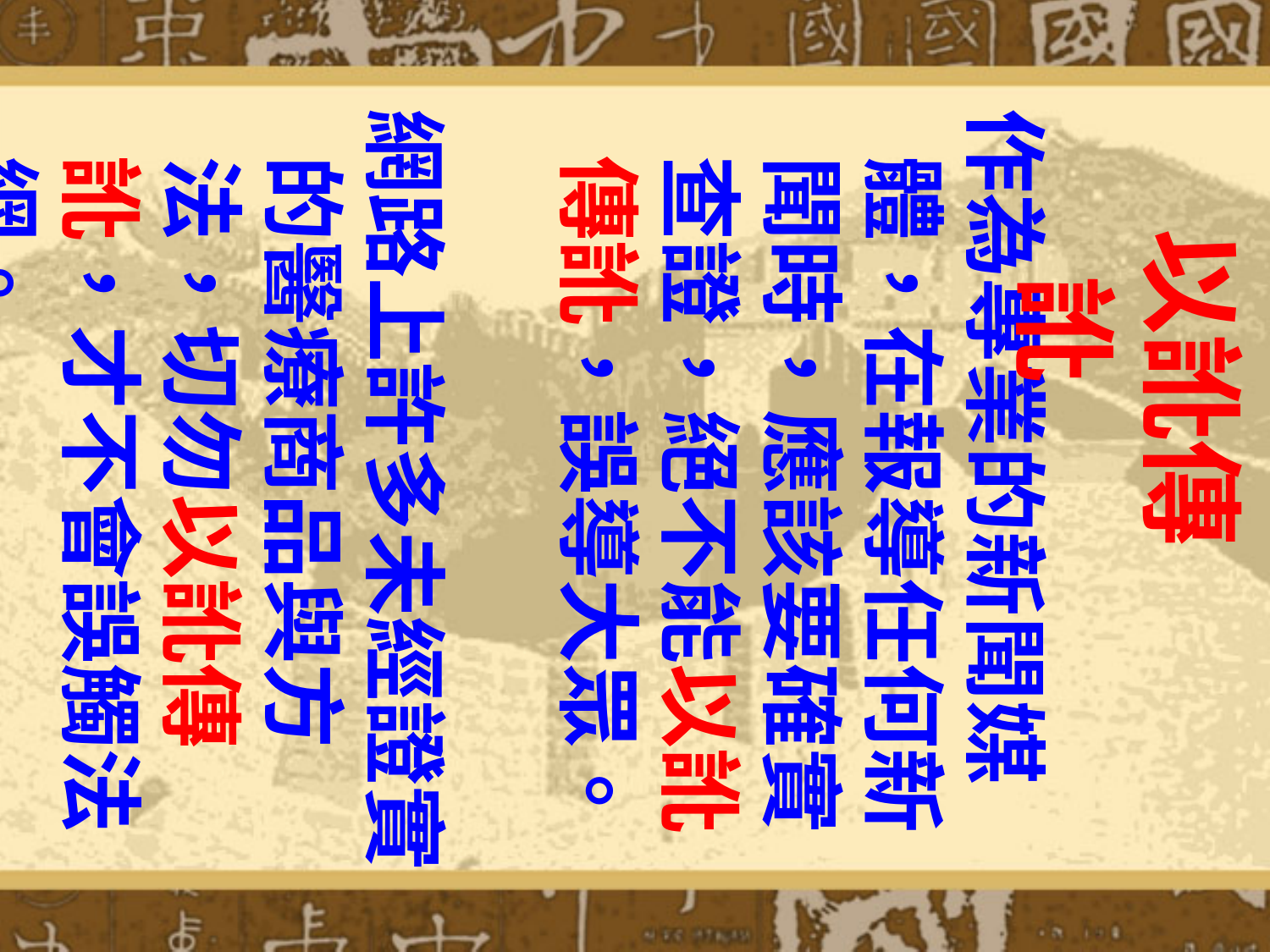

網路上許多未經證實的醫療商品與方法，切勿以訛傳訛，才不會誤觸法網。
作為專業的新聞媒體，在報導任何新聞時，應該要確實查證，絕不能以訛傳訛，誤導大眾。
以訛傳訛